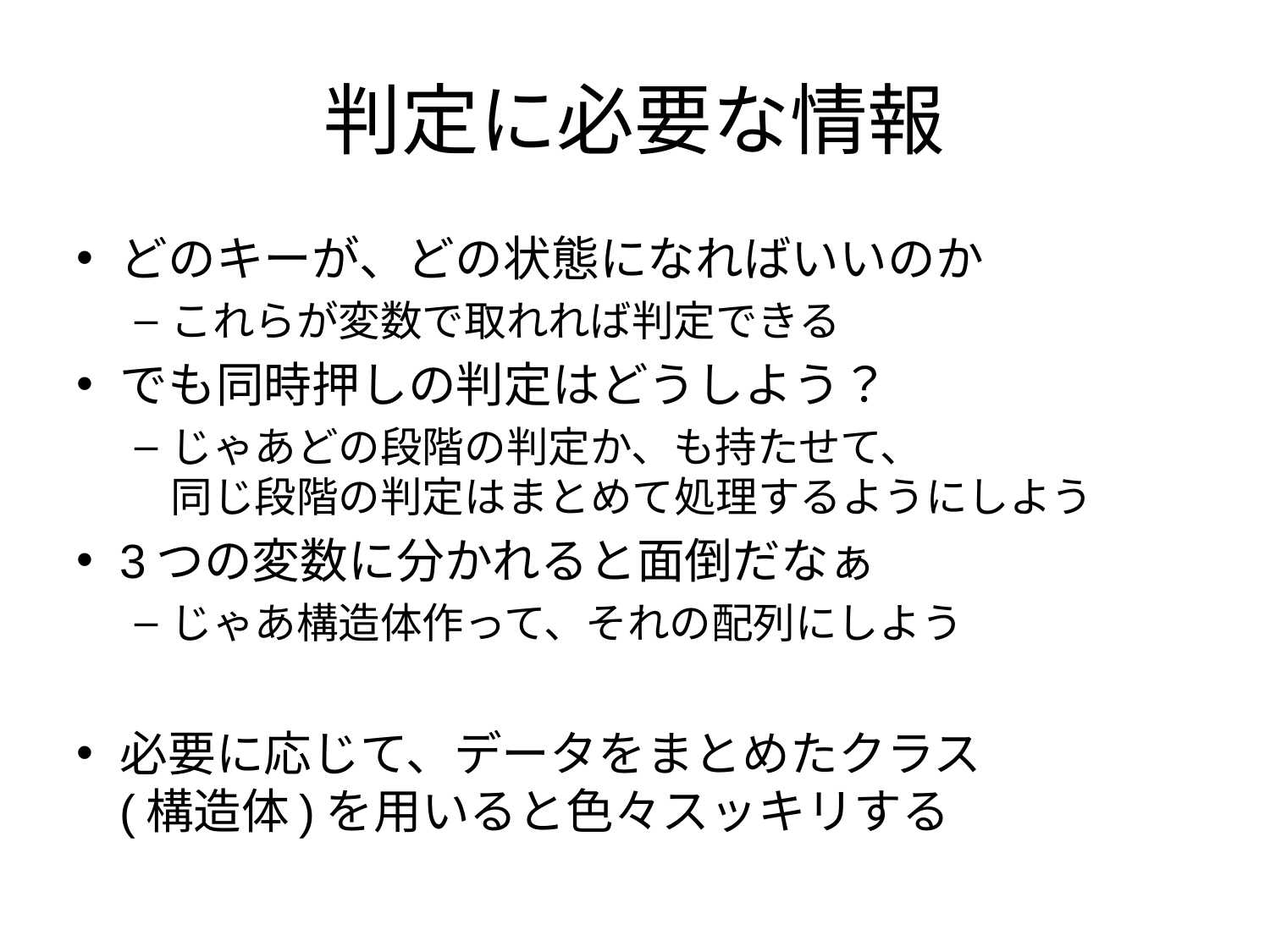

# 判定に必要な情報
どのキーが、どの状態になればいいのか
これらが変数で取れれば判定できる
でも同時押しの判定はどうしよう？
じゃあどの段階の判定か、も持たせて、
同じ段階の判定はまとめて処理するようにしよう
3つの変数に分かれると面倒だなぁ
じゃあ構造体作って、それの配列にしよう

必要に応じて、データをまとめたクラス
(構造体)を用いると色々スッキリする